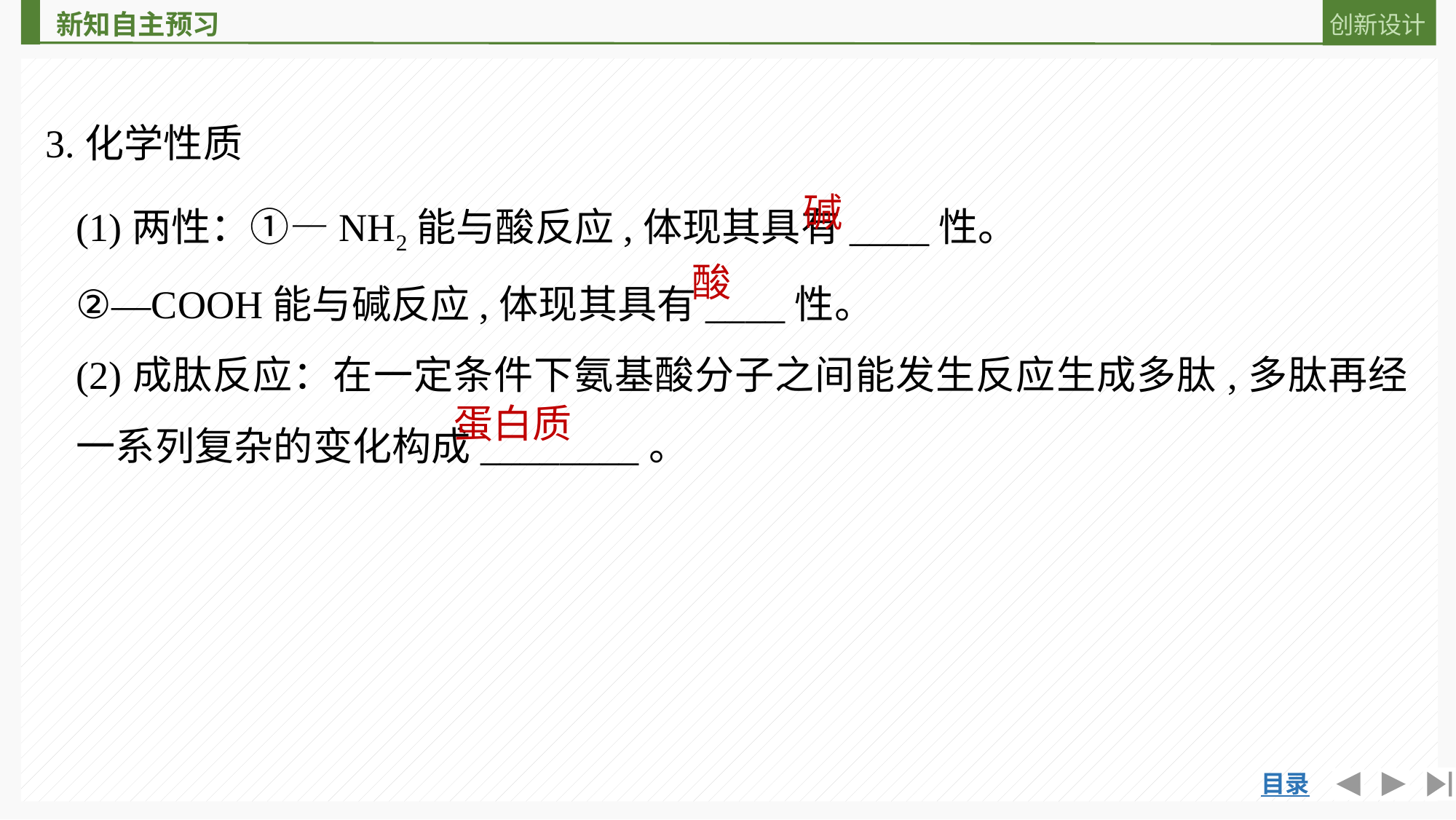

3.化学性质
(1)两性：①—NH2能与酸反应,体现其具有____性。
②—COOH能与碱反应,体现其具有____性。
(2)成肽反应：在一定条件下氨基酸分子之间能发生反应生成多肽,多肽再经一系列复杂的变化构成________。
碱
酸
蛋白质